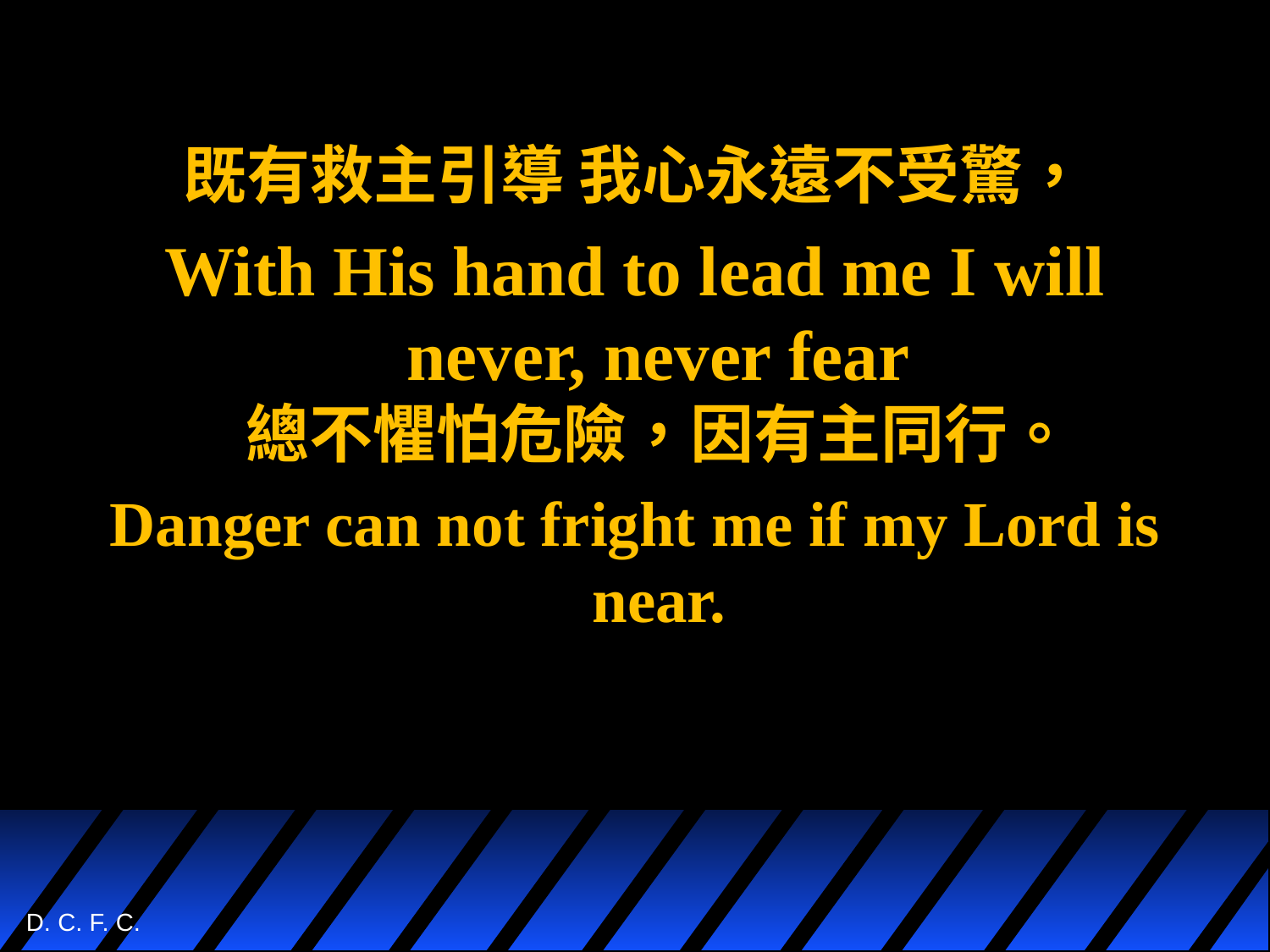

#

既有救主引導 我心永遠不受驚，
With His hand to lead me I will never, never fear
總不懼怕危險，因有主同行。
Danger can not fright me if my Lord is near.